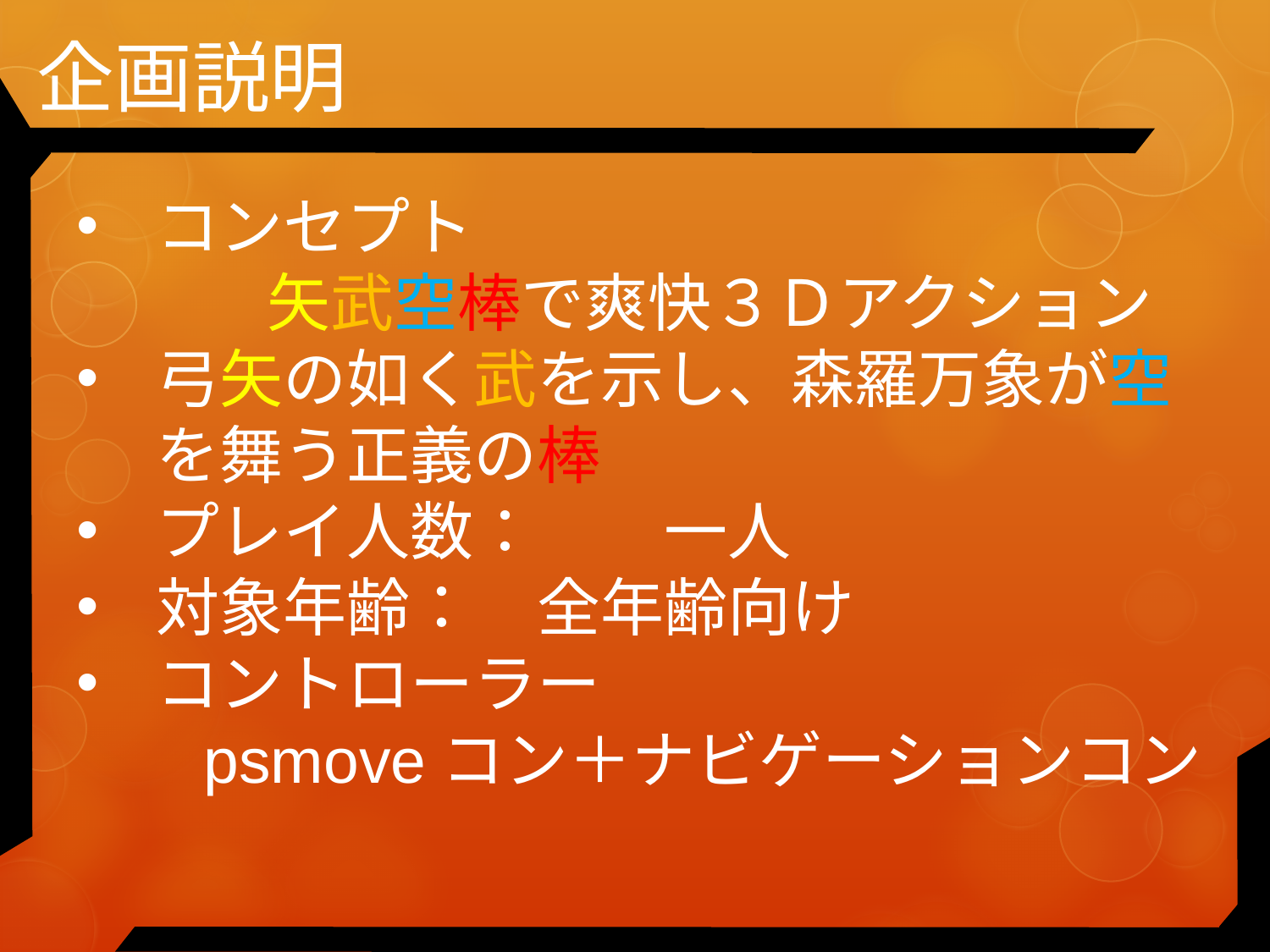

# 企画説明
コンセプト
　　　矢武空棒で爽快３Ｄアクション
弓矢の如く武を示し、森羅万象が空を舞う正義の棒
プレイ人数：　　一人
対象年齢：　全年齢向け
コントローラー
　	psmoveコン＋ナビゲーションコン